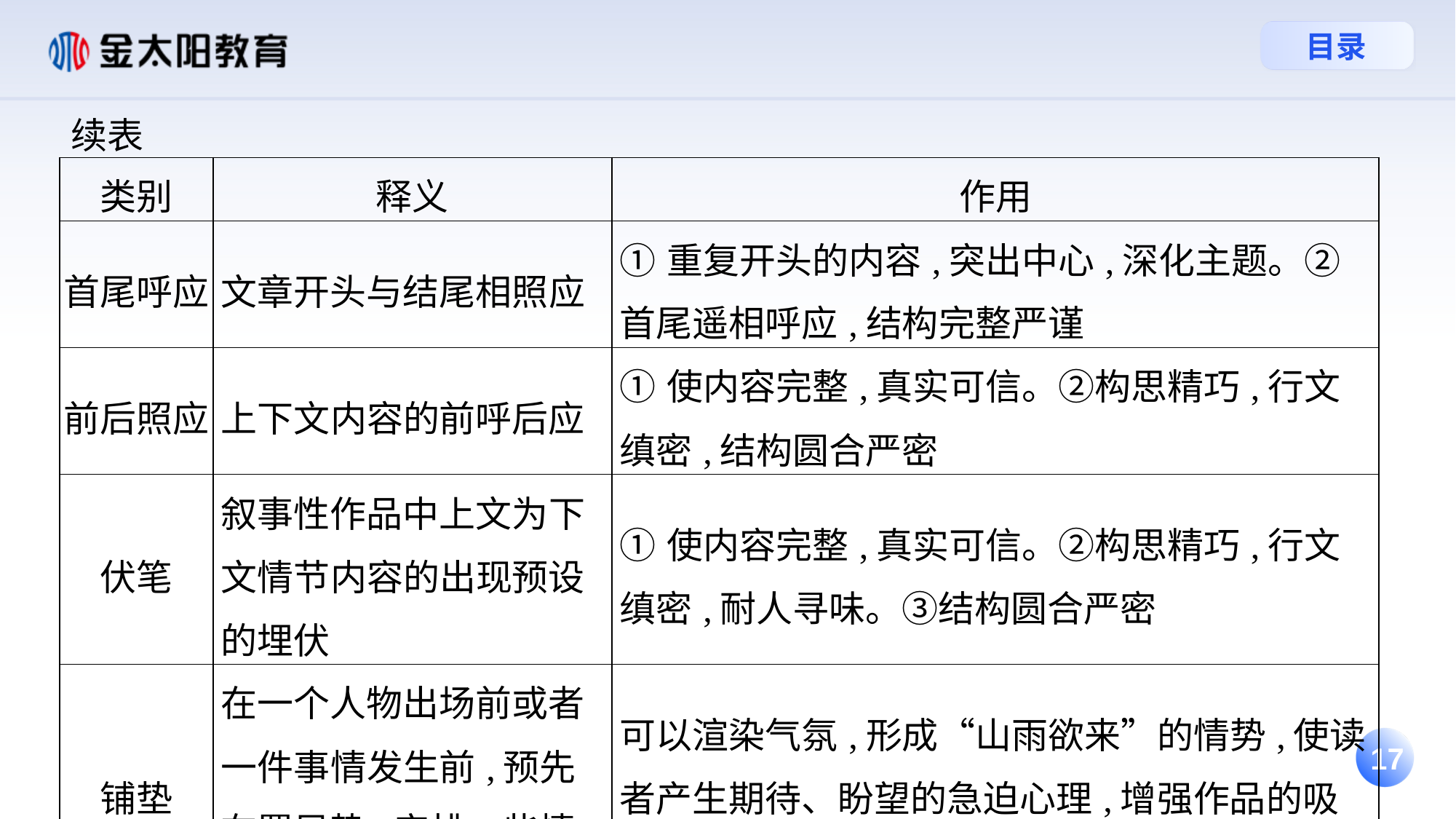

续表
| 类别 | 释义 | 作用 |
| --- | --- | --- |
| 首尾呼应 | 文章开头与结尾相照应 | ①重复开头的内容,突出中心,深化主题。②首尾遥相呼应,结构完整严谨 |
| 前后照应 | 上下文内容的前呼后应 | ①使内容完整,真实可信。②构思精巧,行文缜密,结构圆合严密 |
| 伏笔 | 叙事性作品中上文为下文情节内容的出现预设的埋伏 | ①使内容完整,真实可信。②构思精巧,行文缜密,耐人寻味。③结构圆合严密 |
| 铺垫 | 在一个人物出场前或者一件事情发生前,预先布置局势,安排一些情节作为征兆,制造气氛 | 可以渲染气氛,形成“山雨欲来”的情势,使读者产生期待、盼望的急迫心理,增强作品的吸引力 |